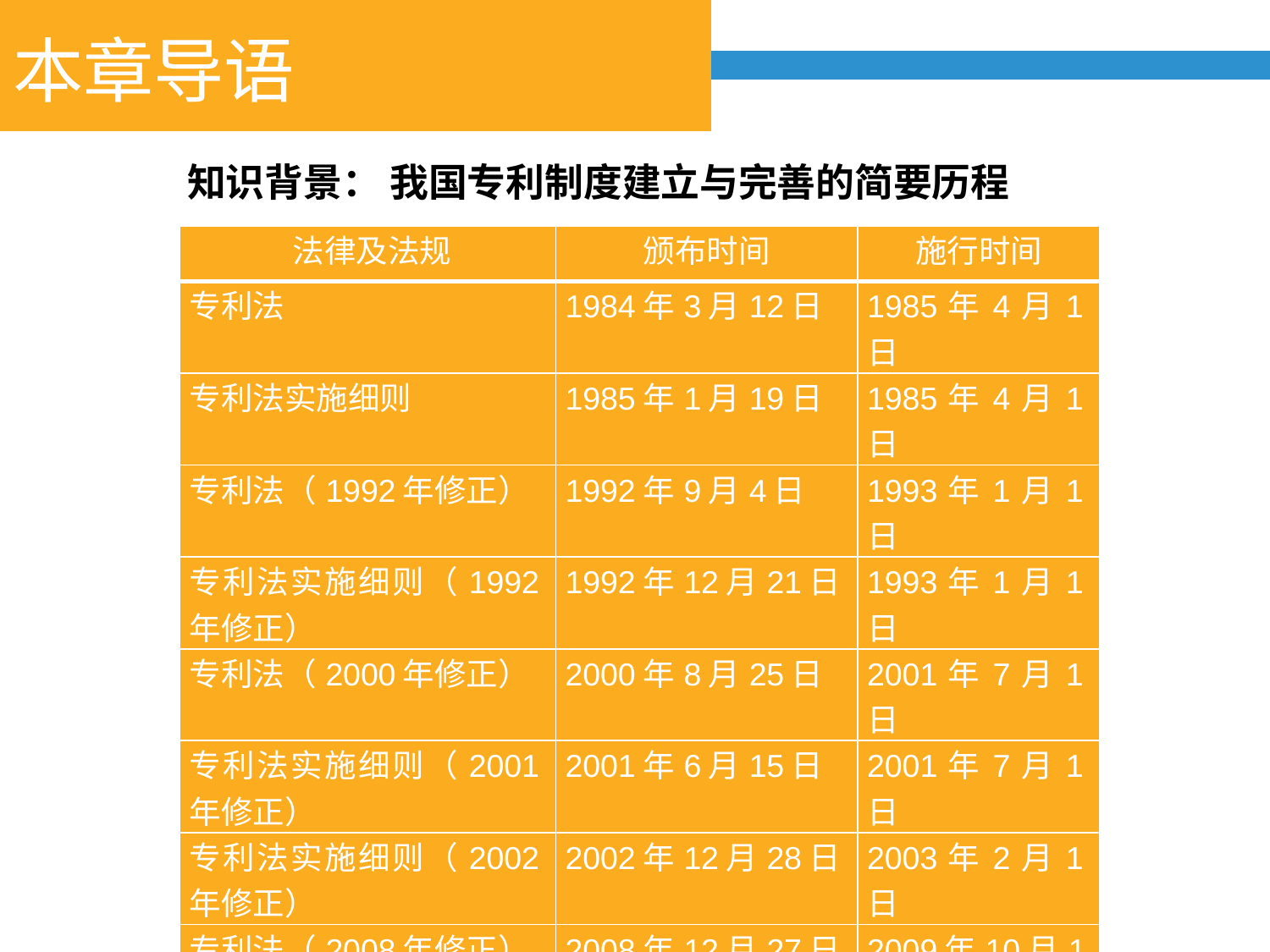

本章导语
知识背景： 我国专利制度建立与完善的简要历程
| 法律及法规 | 颁布时间 | 施行时间 |
| --- | --- | --- |
| 专利法 | 1984年3月12日 | 1985年4月1日 |
| 专利法实施细则 | 1985年1月19日 | 1985年4月1日 |
| 专利法（1992年修正） | 1992年9月4日 | 1993年1月1日 |
| 专利法实施细则（1992年修正） | 1992年12月21日 | 1993年1月1日 |
| 专利法（2000年修正） | 2000年8月25日 | 2001年7月1日 |
| 专利法实施细则（2001年修正） | 2001年6月15日 | 2001年7月1日 |
| 专利法实施细则（2002年修正） | 2002年12月28日 | 2003年2月1日 |
| 专利法（2008年修正） | 2008年12月27日 | 2009年10月1日 |
| 专利法实施细则（2010年修正） | 2010年1月9日 | 2010年2月1日 |